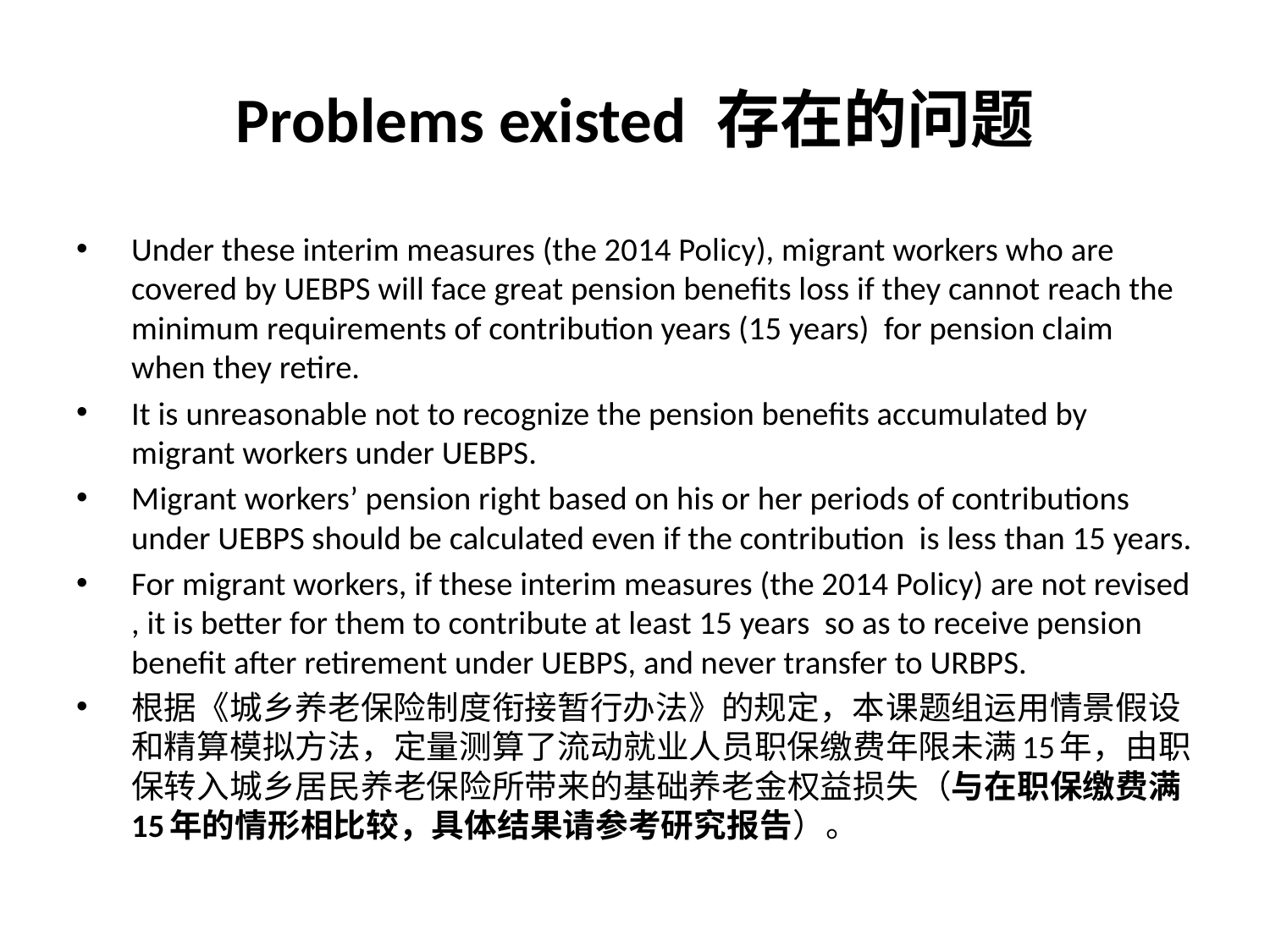

# Problems existed 存在的问题
Under these interim measures (the 2014 Policy), migrant workers who are covered by UEBPS will face great pension benefits loss if they cannot reach the minimum requirements of contribution years (15 years)  for pension claim  when they retire.
It is unreasonable not to recognize the pension benefits accumulated by migrant workers under UEBPS.
Migrant workers’ pension right based on his or her periods of contributions under UEBPS should be calculated even if the contribution  is less than 15 years.
For migrant workers, if these interim measures (the 2014 Policy) are not revised , it is better for them to contribute at least 15 years  so as to receive pension benefit after retirement under UEBPS, and never transfer to URBPS.
根据《城乡养老保险制度衔接暂行办法》的规定，本课题组运用情景假设和精算模拟方法，定量测算了流动就业人员职保缴费年限未满15年，由职保转入城乡居民养老保险所带来的基础养老金权益损失（与在职保缴费满15年的情形相比较，具体结果请参考研究报告）。